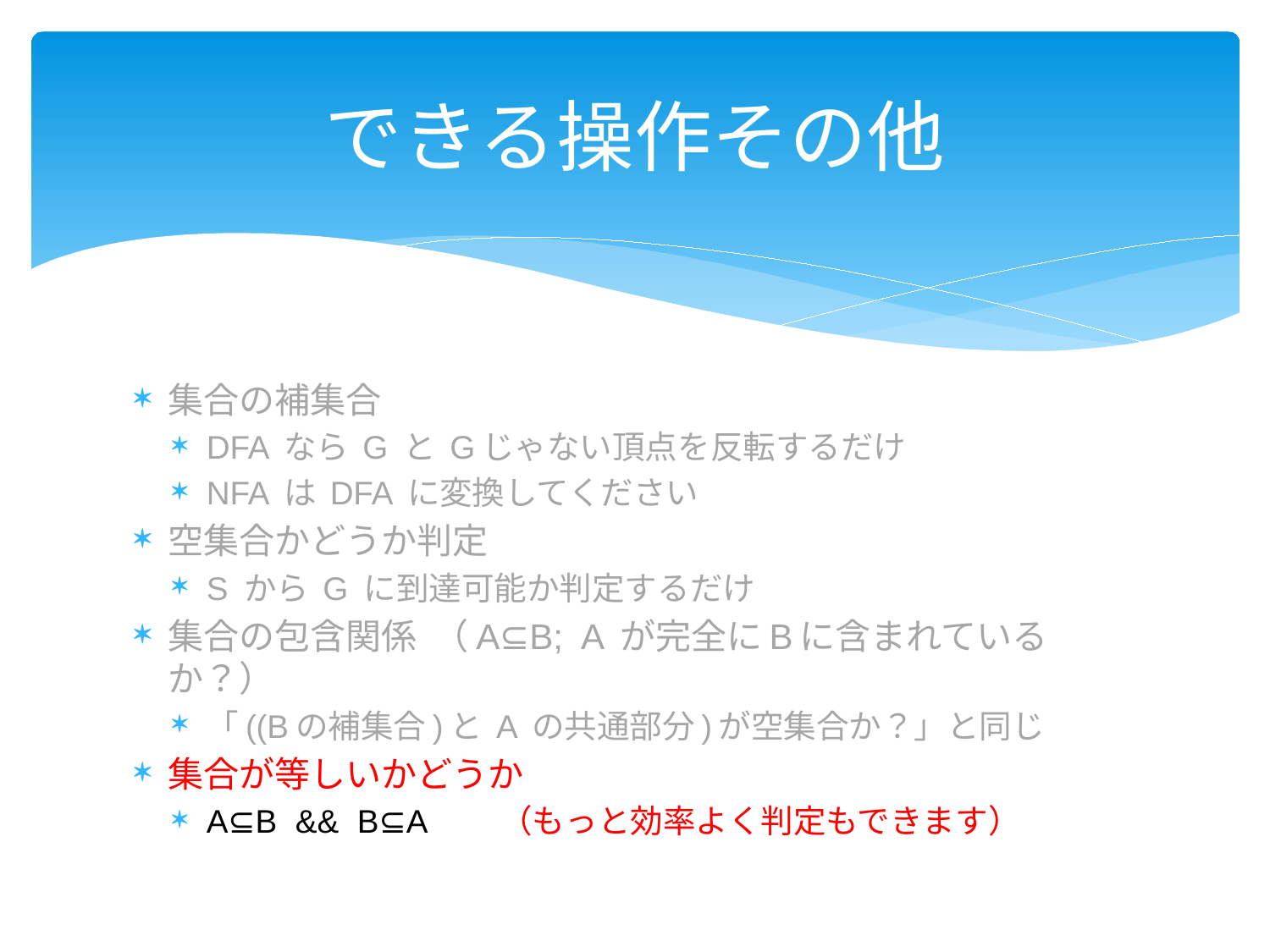

# できる操作その他
集合の補集合
DFA なら G と Gじゃない頂点を反転するだけ
NFA は DFA に変換してください
空集合かどうか判定
S から G に到達可能か判定するだけ
集合の包含関係  （A⊆B;  A が完全にBに含まれているか？）
「((Bの補集合)と A の共通部分)が空集合か？」と同じ
集合が等しいかどうか
A⊆B  &&  B⊆A　　（もっと効率よく判定もできます）